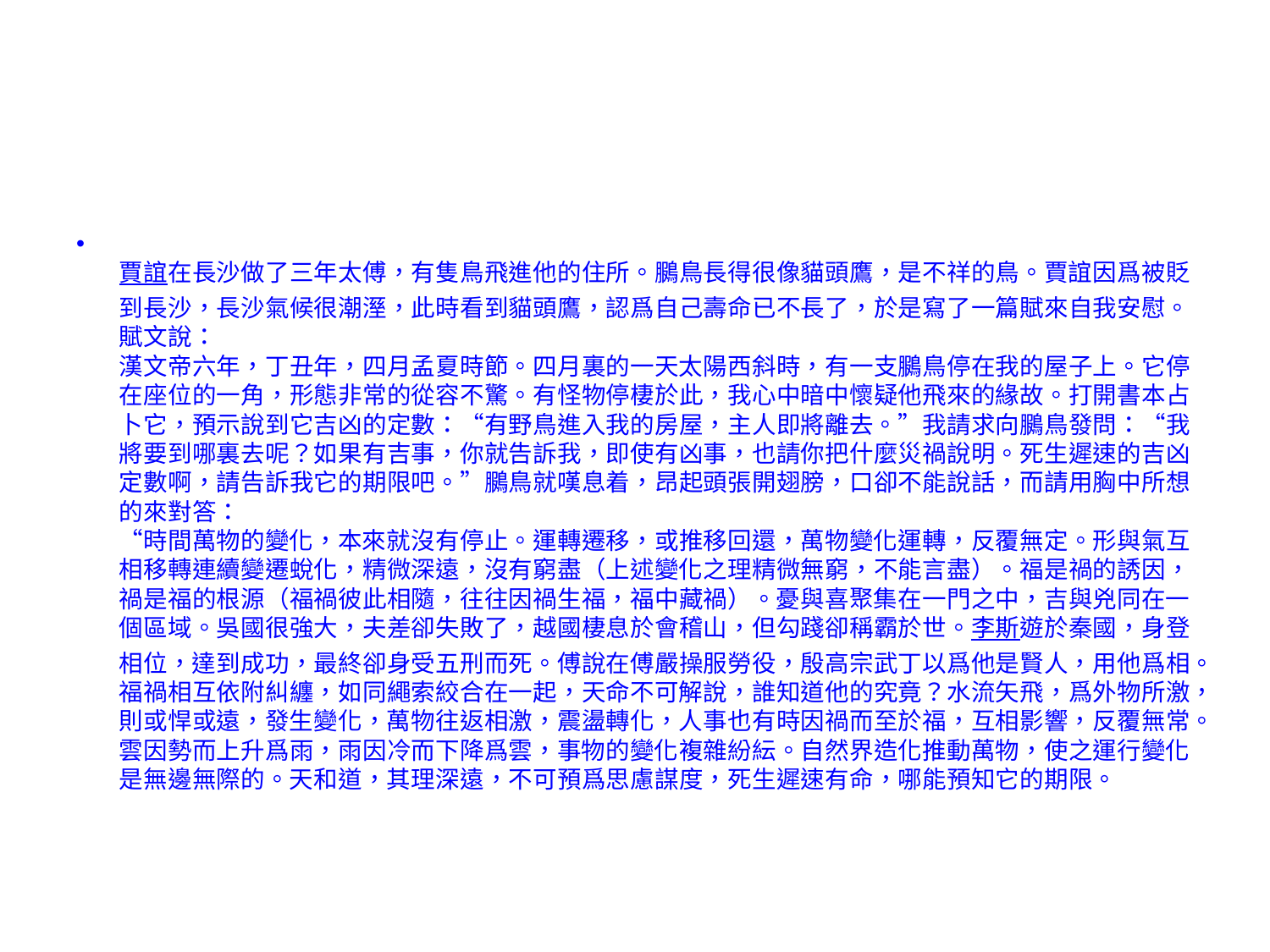

#
賈誼在長沙做了三年太傅，有隻鳥飛進他的住所。鵩鳥長得很像貓頭鷹，是不祥的鳥。賈誼因爲被貶到長沙，長沙氣候很潮溼，此時看到貓頭鷹，認爲自己壽命已不長了，於是寫了一篇賦來自我安慰。賦文說：
漢文帝六年，丁丑年，四月孟夏時節。四月裏的一天太陽西斜時，有一支鵩鳥停在我的屋子上。它停在座位的一角，形態非常的從容不驚。有怪物停棲於此，我心中暗中懷疑他飛來的緣故。打開書本占卜它，預示說到它吉凶的定數：“有野鳥進入我的房屋，主人即將離去。”我請求向鵩鳥發問：“我將要到哪裏去呢？如果有吉事，你就告訴我，即使有凶事，也請你把什麼災禍說明。死生遲速的吉凶定數啊，請告訴我它的期限吧。”鵩鳥就嘆息着，昂起頭張開翅膀，口卻不能說話，而請用胸中所想的來對答：
“時間萬物的變化，本來就沒有停止。運轉遷移，或推移回還，萬物變化運轉，反覆無定。形與氣互相移轉連續變遷蛻化，精微深遠，沒有窮盡（上述變化之理精微無窮，不能言盡）。福是禍的誘因，禍是福的根源（福禍彼此相隨，往往因禍生福，福中藏禍）。憂與喜聚集在一門之中，吉與兇同在一個區域。吳國很強大，夫差卻失敗了，越國棲息於會稽山，但勾踐卻稱霸於世。李斯遊於秦國，身登相位，達到成功，最終卻身受五刑而死。傅說在傅嚴操服勞役，殷高宗武丁以爲他是賢人，用他爲相。福禍相互依附糾纏，如同繩索絞合在一起，天命不可解說，誰知道他的究竟？水流矢飛，爲外物所激，則或悍或遠，發生變化，萬物往返相激，震盪轉化，人事也有時因禍而至於福，互相影響，反覆無常。雲因勢而上升爲雨，雨因冷而下降爲雲，事物的變化複雜紛紜。自然界造化推動萬物，使之運行變化是無邊無際的。天和道，其理深遠，不可預爲思慮謀度，死生遲速有命，哪能預知它的期限。